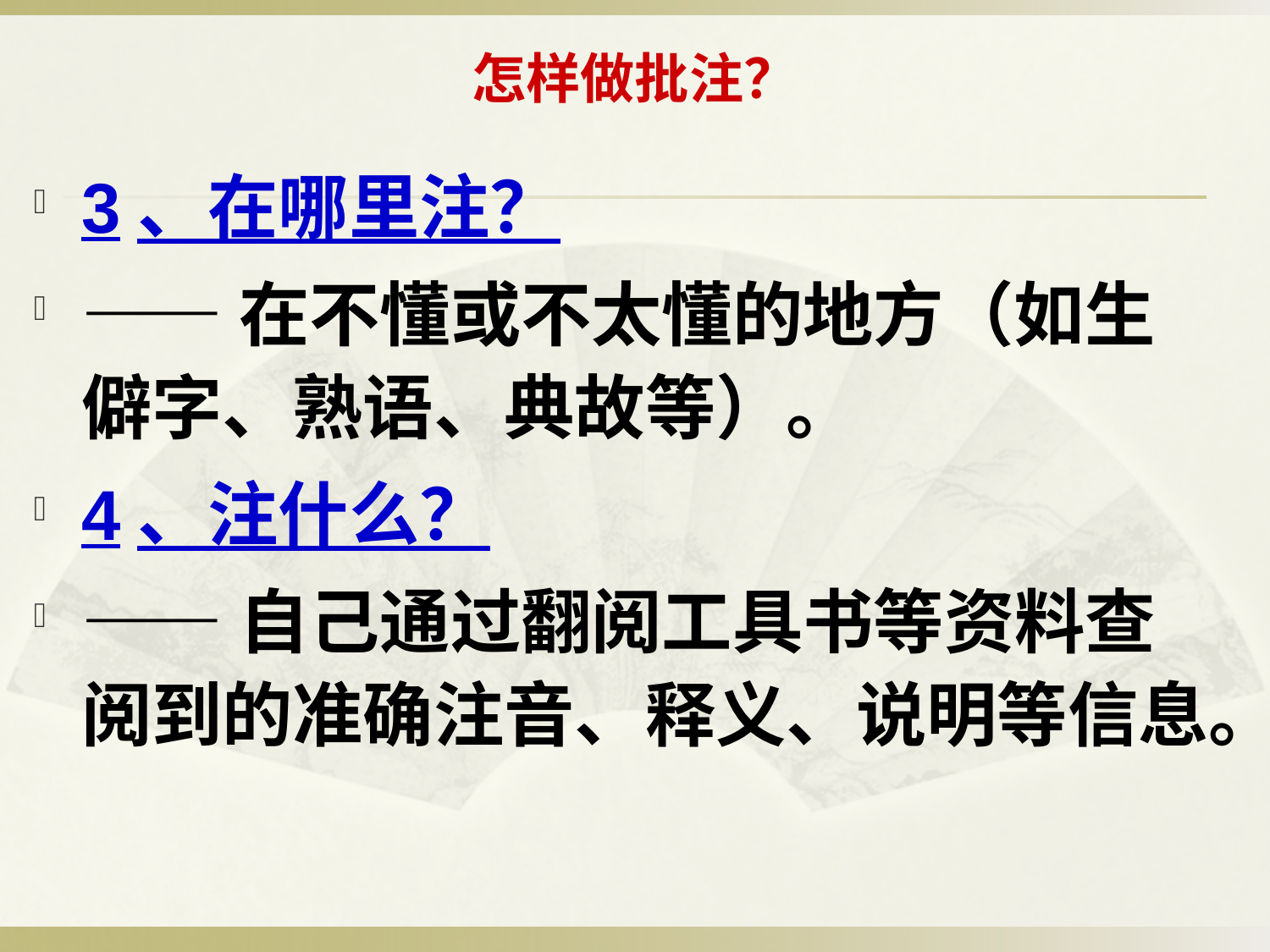

# 怎样做批注？
3、在哪里注？
——在不懂或不太懂的地方（如生僻字、熟语、典故等）。
4、注什么？
——自己通过翻阅工具书等资料查阅到的准确注音、释义、说明等信息。